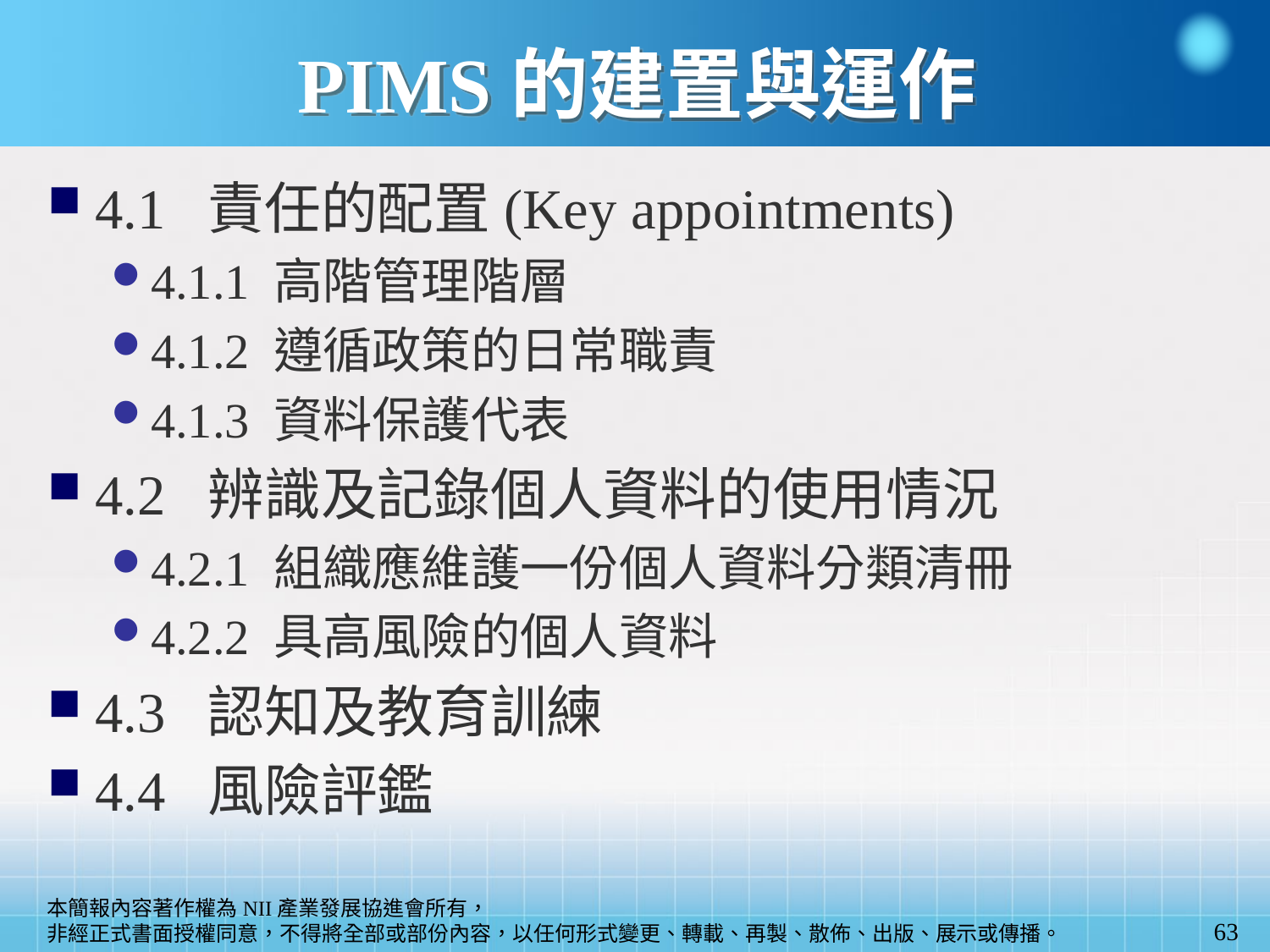

PIMS的建置與運作
4.1  責任的配置(Key appointments)
4.1.1 高階管理階層
4.1.2 遵循政策的日常職責
4.1.3 資料保護代表
4.2  辨識及記錄個人資料的使用情況
4.2.1 組織應維護一份個人資料分類清冊
4.2.2 具高風險的個人資料
4.3  認知及教育訓練
4.4  風險評鑑

63